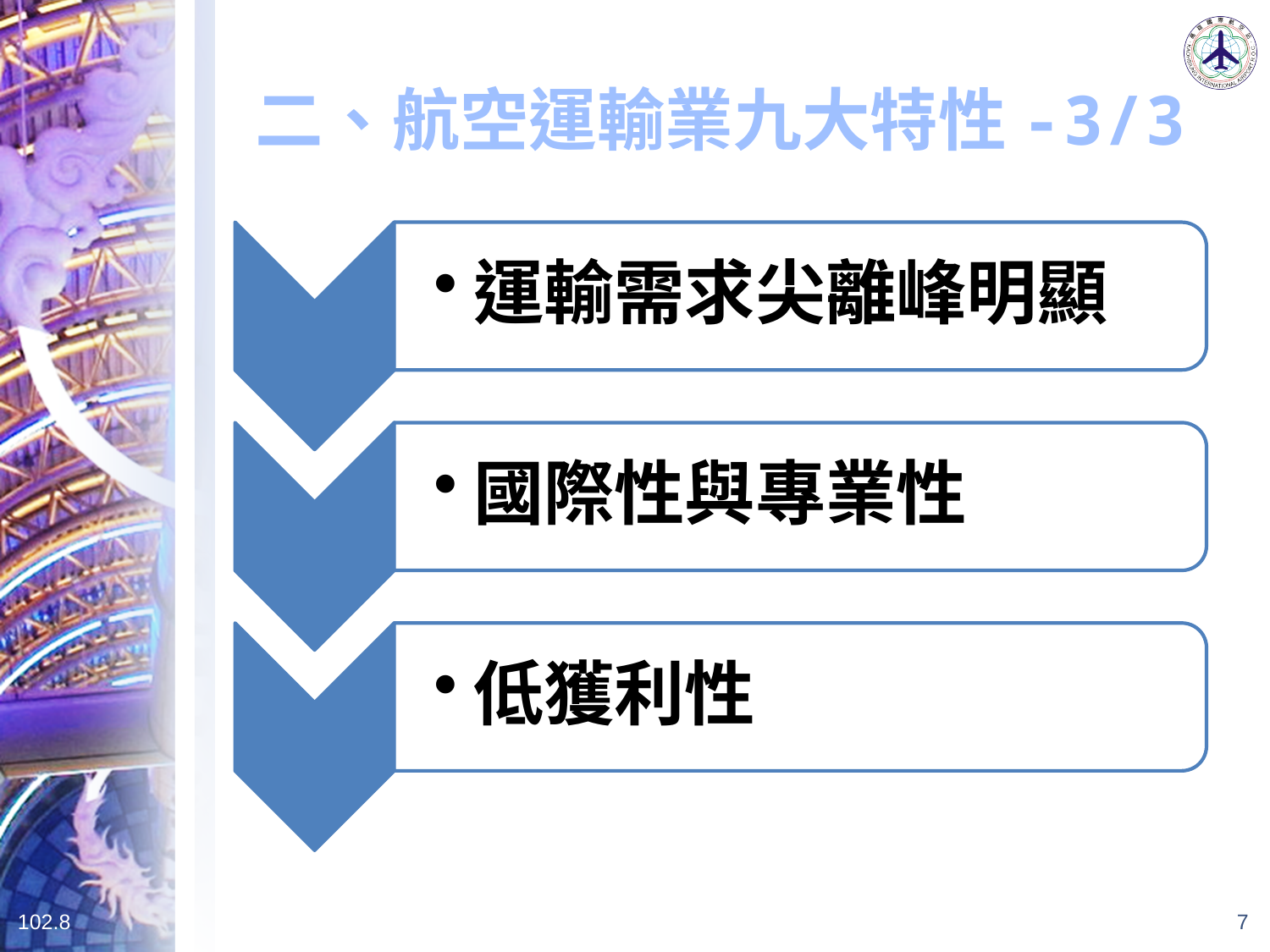

# 二、航空運輸業九大特性-3/3

運輸需求尖離峰明顯

國際性與專業性

低獲利性
102.8
7